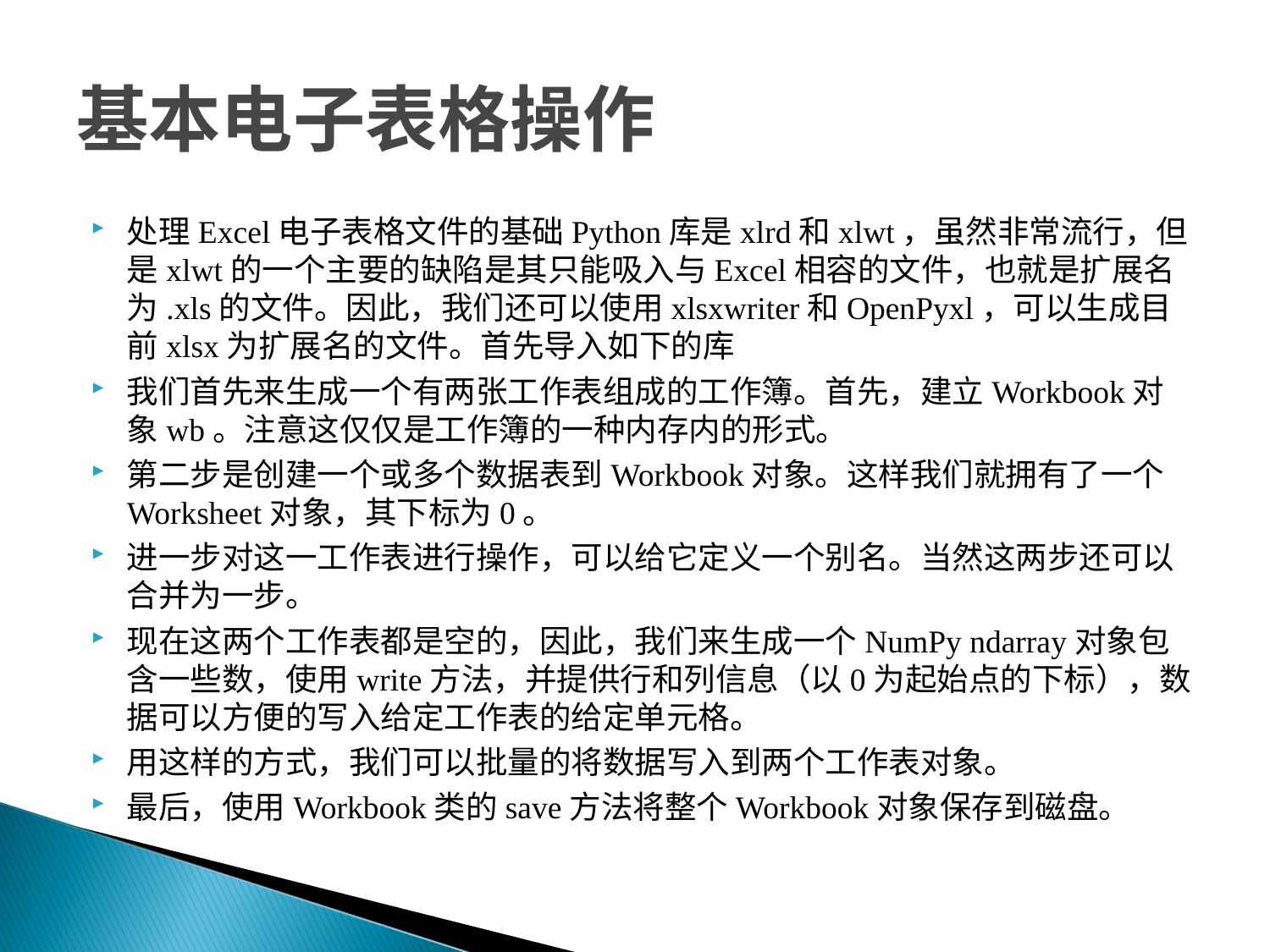

# 基本电子表格操作
处理Excel电子表格文件的基础Python库是xlrd和xlwt，虽然非常流行，但是xlwt的一个主要的缺陷是其只能吸入与Excel相容的文件，也就是扩展名为.xls的文件。因此，我们还可以使用xlsxwriter和OpenPyxl，可以生成目前xlsx为扩展名的文件。首先导入如下的库
我们首先来生成一个有两张工作表组成的工作簿。首先，建立Workbook对象wb。注意这仅仅是工作簿的一种内存内的形式。
第二步是创建一个或多个数据表到Workbook对象。这样我们就拥有了一个Worksheet对象，其下标为0。
进一步对这一工作表进行操作，可以给它定义一个别名。当然这两步还可以合并为一步。
现在这两个工作表都是空的，因此，我们来生成一个NumPy ndarray对象包含一些数，使用write方法，并提供行和列信息（以0为起始点的下标），数据可以方便的写入给定工作表的给定单元格。
用这样的方式，我们可以批量的将数据写入到两个工作表对象。
最后，使用Workbook类的save方法将整个Workbook对象保存到磁盘。